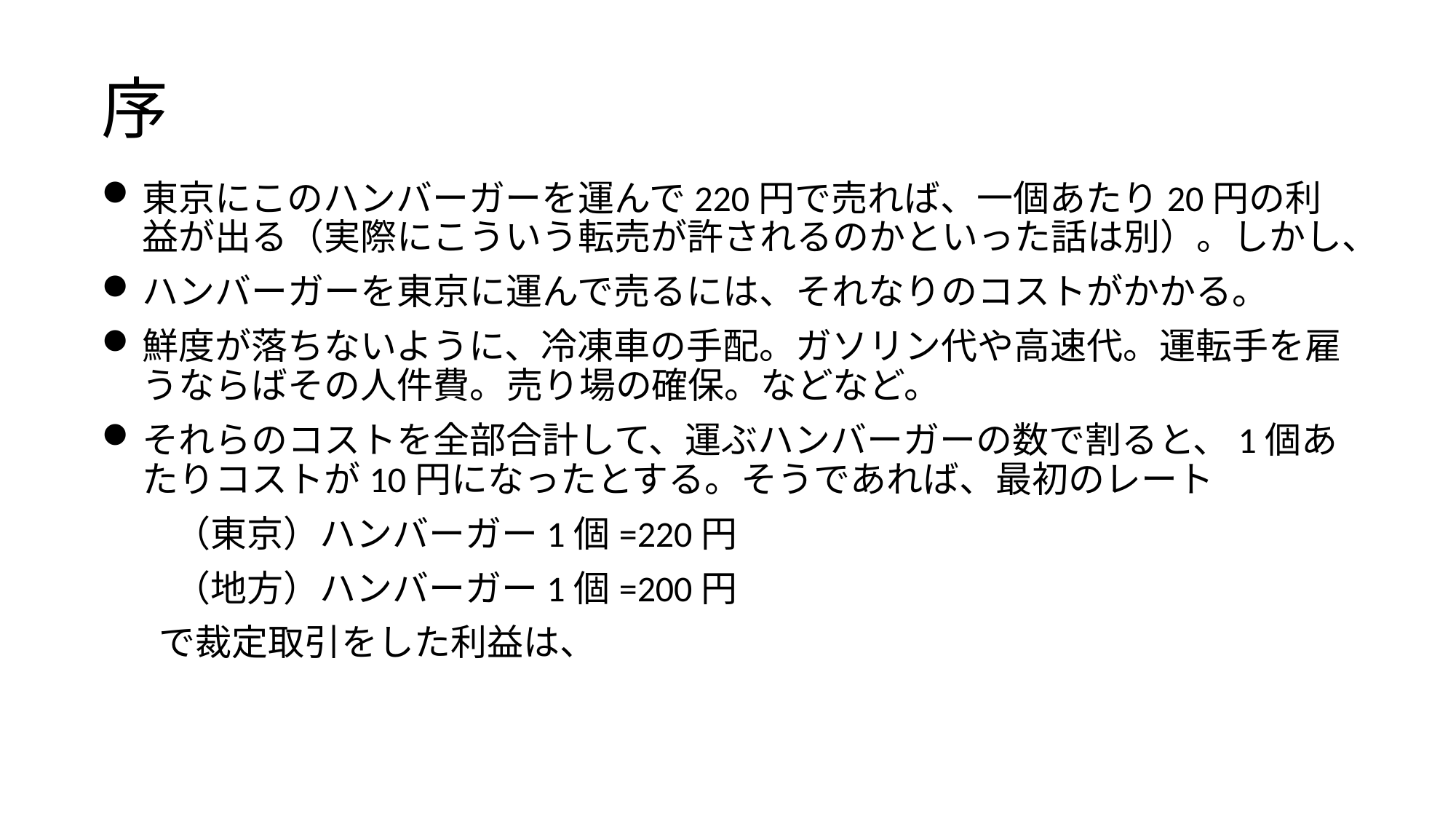

# 序
東京にこのハンバーガーを運んで220円で売れば、一個あたり20円の利益が出る（実際にこういう転売が許されるのかといった話は別）。しかし、
ハンバーガーを東京に運んで売るには、それなりのコストがかかる。
鮮度が落ちないように、冷凍車の手配。ガソリン代や高速代。運転手を雇うならばその人件費。売り場の確保。などなど。
それらのコストを全部合計して、運ぶハンバーガーの数で割ると、1個あたりコストが10円になったとする。そうであれば、最初のレート
　　（東京）ハンバーガー1個=220円
　　（地方）ハンバーガー1個=200円
      で裁定取引をした利益は、